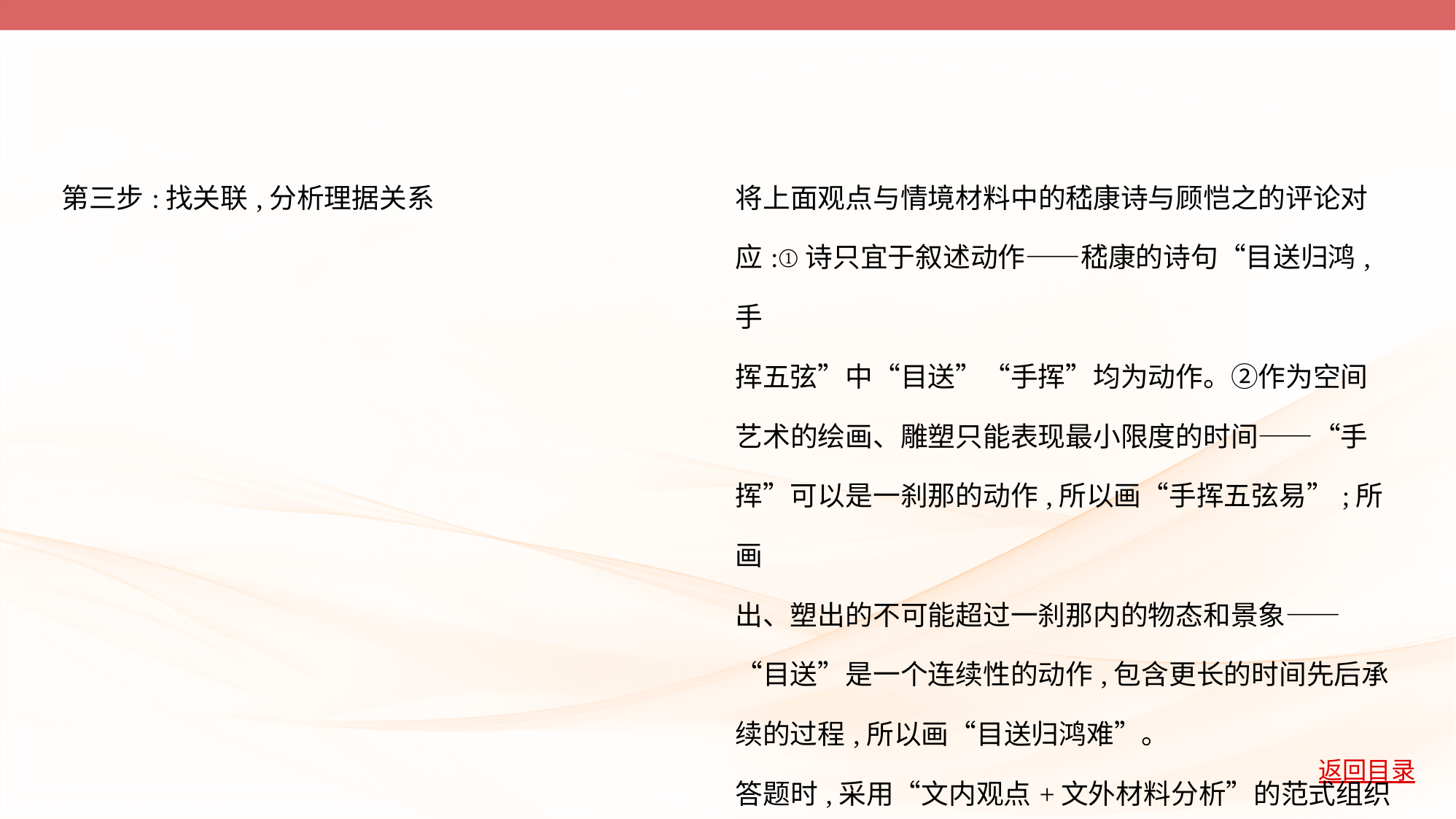

| 第三步:找关联,分析理据关系 | 将上面观点与情境材料中的嵇康诗与顾恺之的评论对 应:①诗只宜于叙述动作——嵇康的诗句“目送归鸿,手 挥五弦”中“目送”“手挥”均为动作。②作为空间 艺术的绘画、雕塑只能表现最小限度的时间——“手 挥”可以是一刹那的动作,所以画“手挥五弦易”;所画 出、塑出的不可能超过一刹那内的物态和景象—— “目送”是一个连续性的动作,包含更长的时间先后承 续的过程,所以画“目送归鸿难”。 答题时,采用“文内观点+文外材料分析”的范式组织语 言,对题干中文外材料进行解读。 |
| --- | --- |